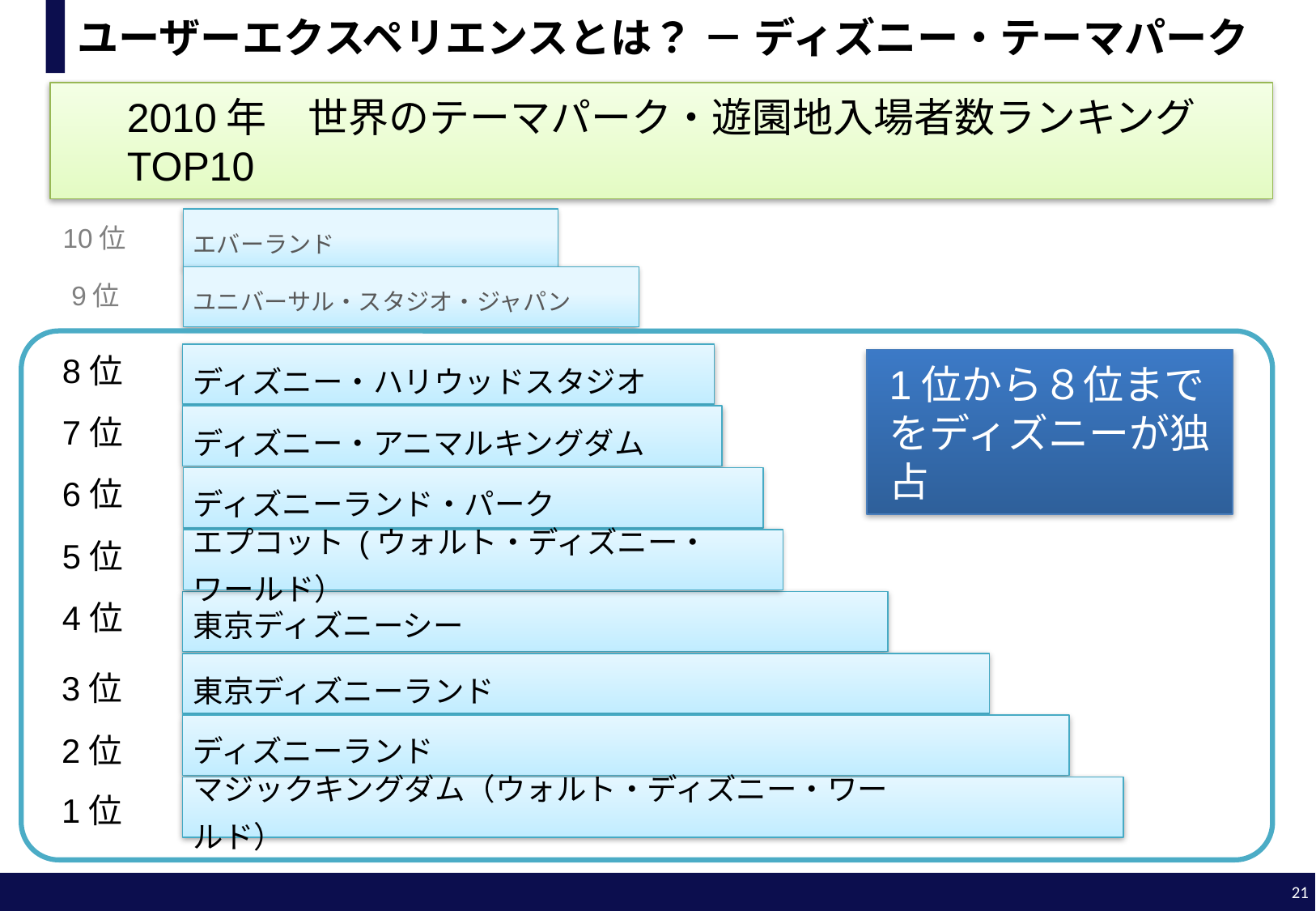

# ユーザーエクスペリエンスとは？ － ディズニー・テーマパーク
2010年　世界のテーマパーク・遊園地入場者数ランキング TOP10
10位

エバーランド
9位

ユニバーサル・スタジオ・ジャパン
8位

ディズニー・ハリウッドスタジオ

1位から８位までをディズニーが独占
7位
ディズニー・アニマルキングダム

6位
ディズニーランド・パーク

5位
エプコット (ウォルト・ディズニー・ワールド）

4位
東京ディズニーシー

3位
東京ディズニーランド

2位
ディズニーランド

1位
マジックキングダム（ウォルト・ディズニー・ワールド）